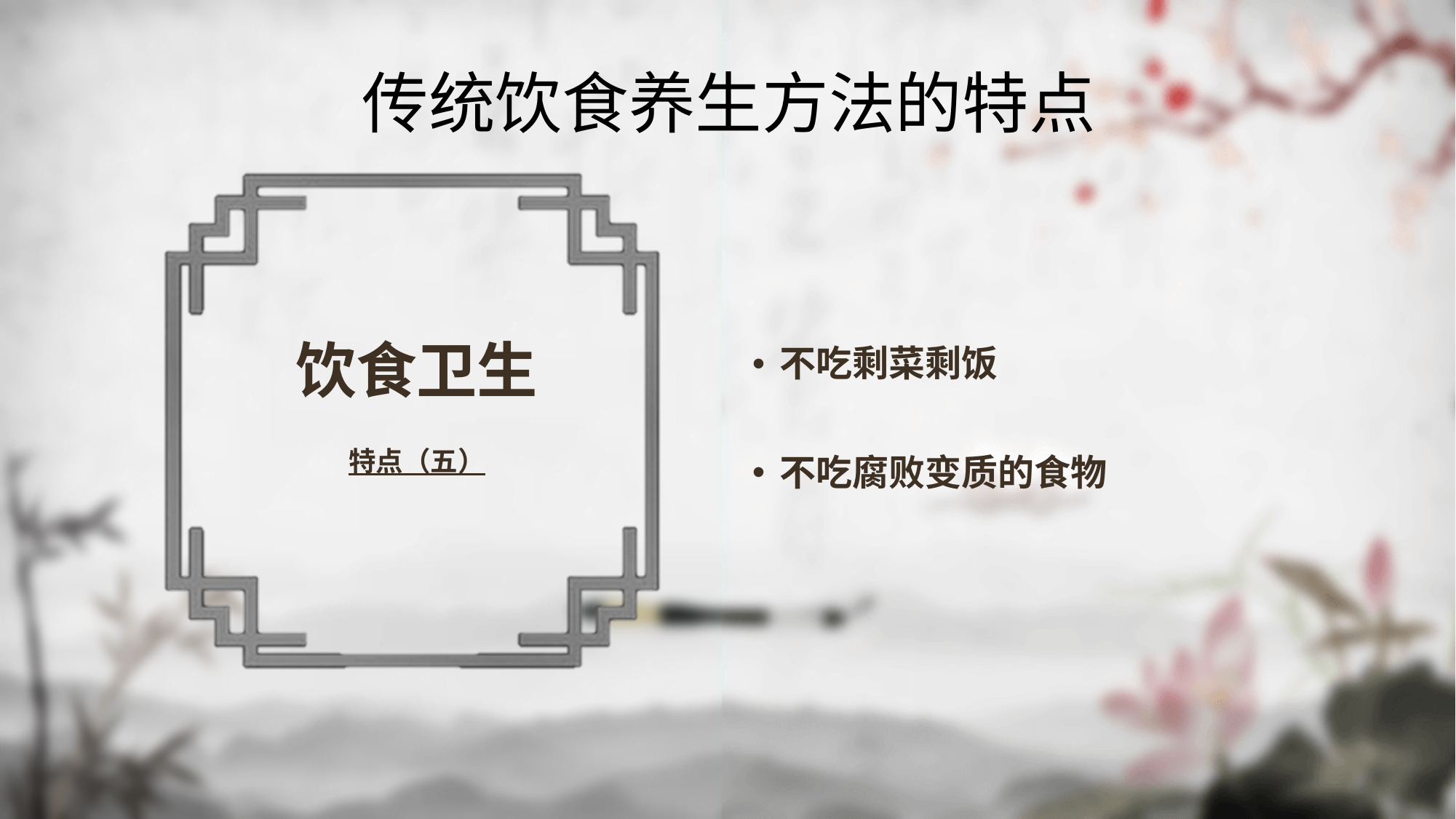

传统饮食养生方法的特点
饮食卫生

特点（五）
不吃剩菜剩饭

不吃腐败变质的食物